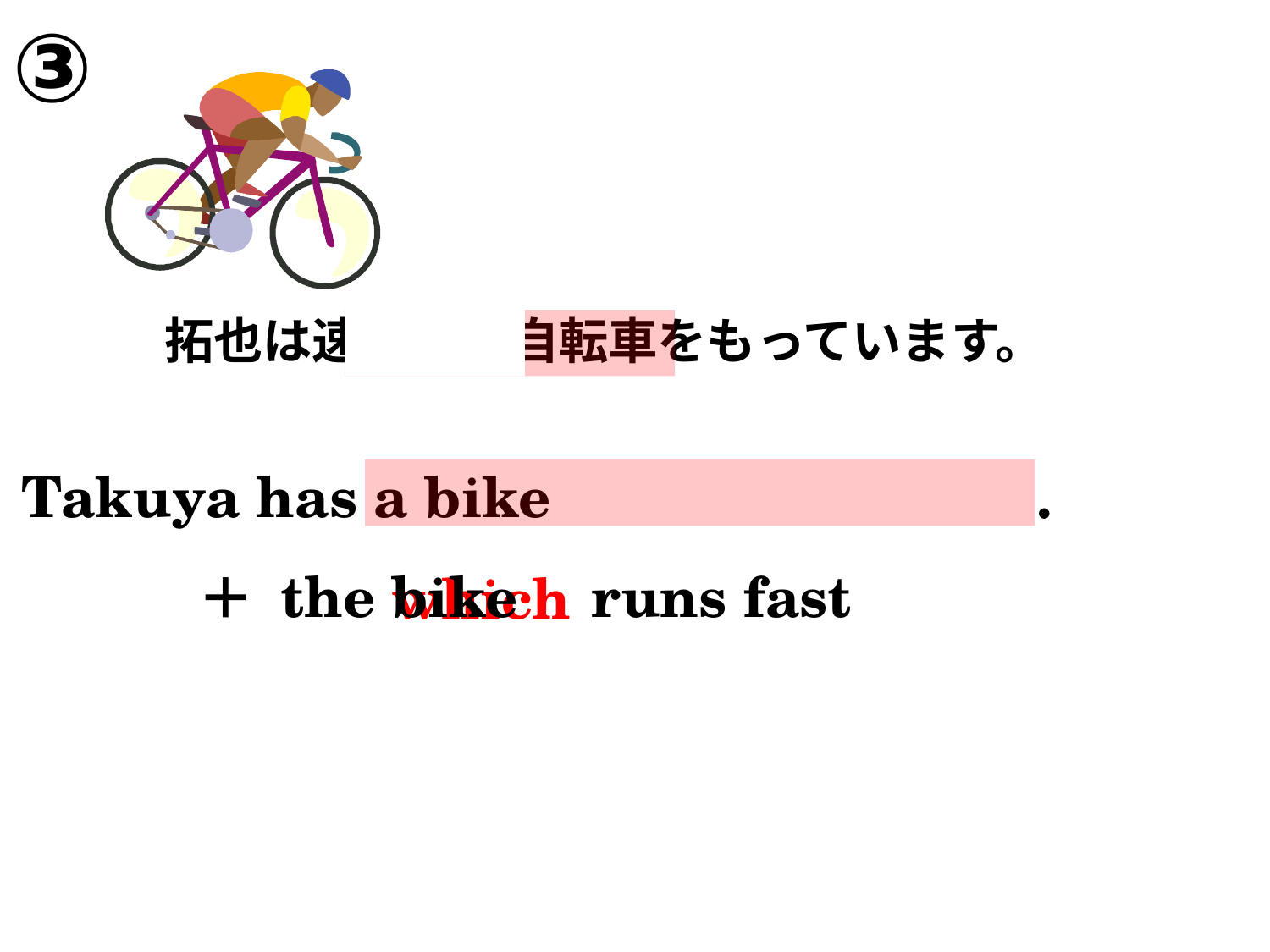

③

拓也は速く走る自転車をもっています。

Takuya has a bike
.

the bike
runs fast
＋
which